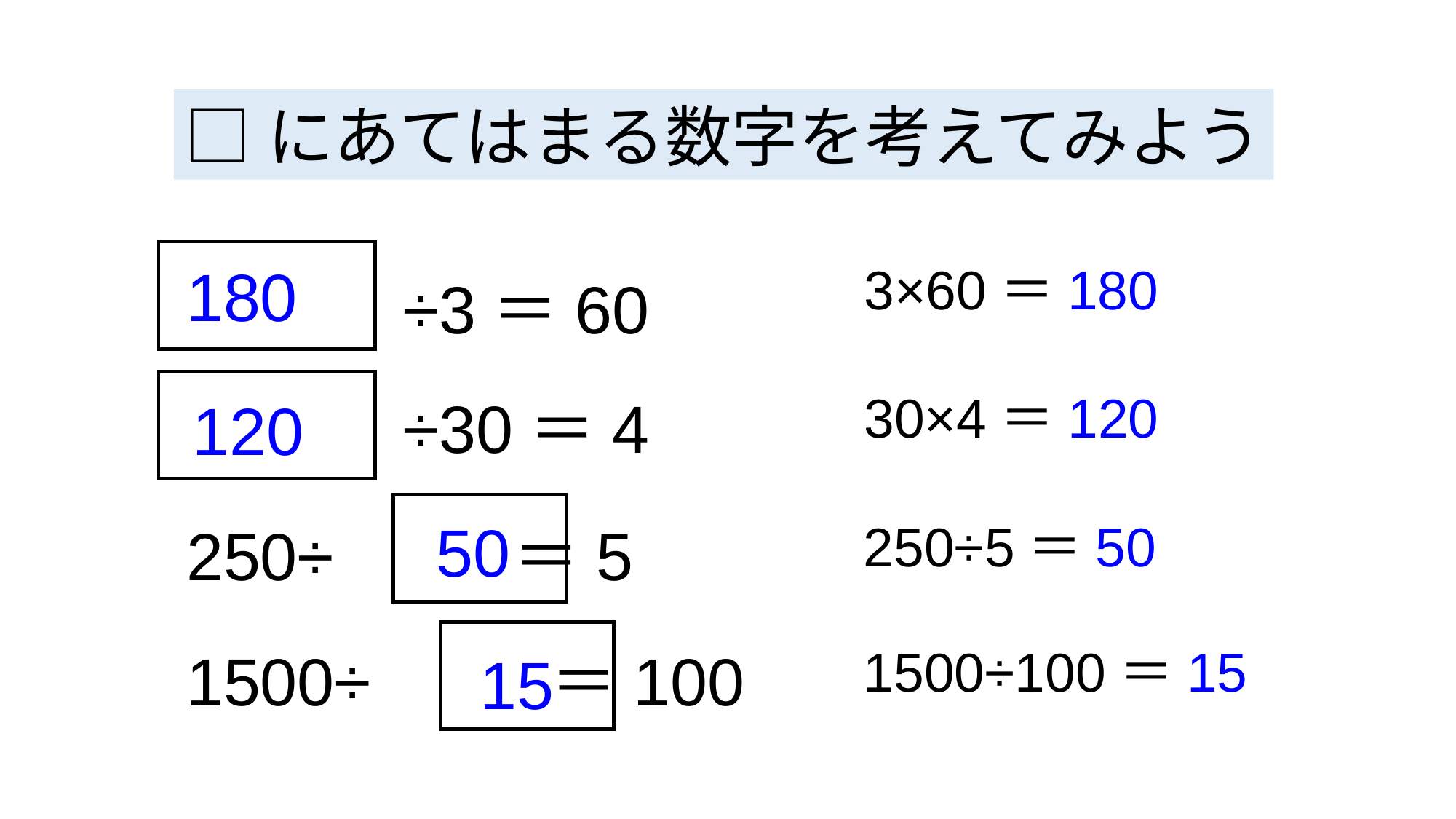

□にあてはまる数字を考えてみよう
　　　÷3＝60

180
3×60＝180

30×4＝120
　　　÷30＝4
120

50
250÷5＝50
250÷　　  ＝5

1500÷100＝15
1500÷　　  ＝100
15